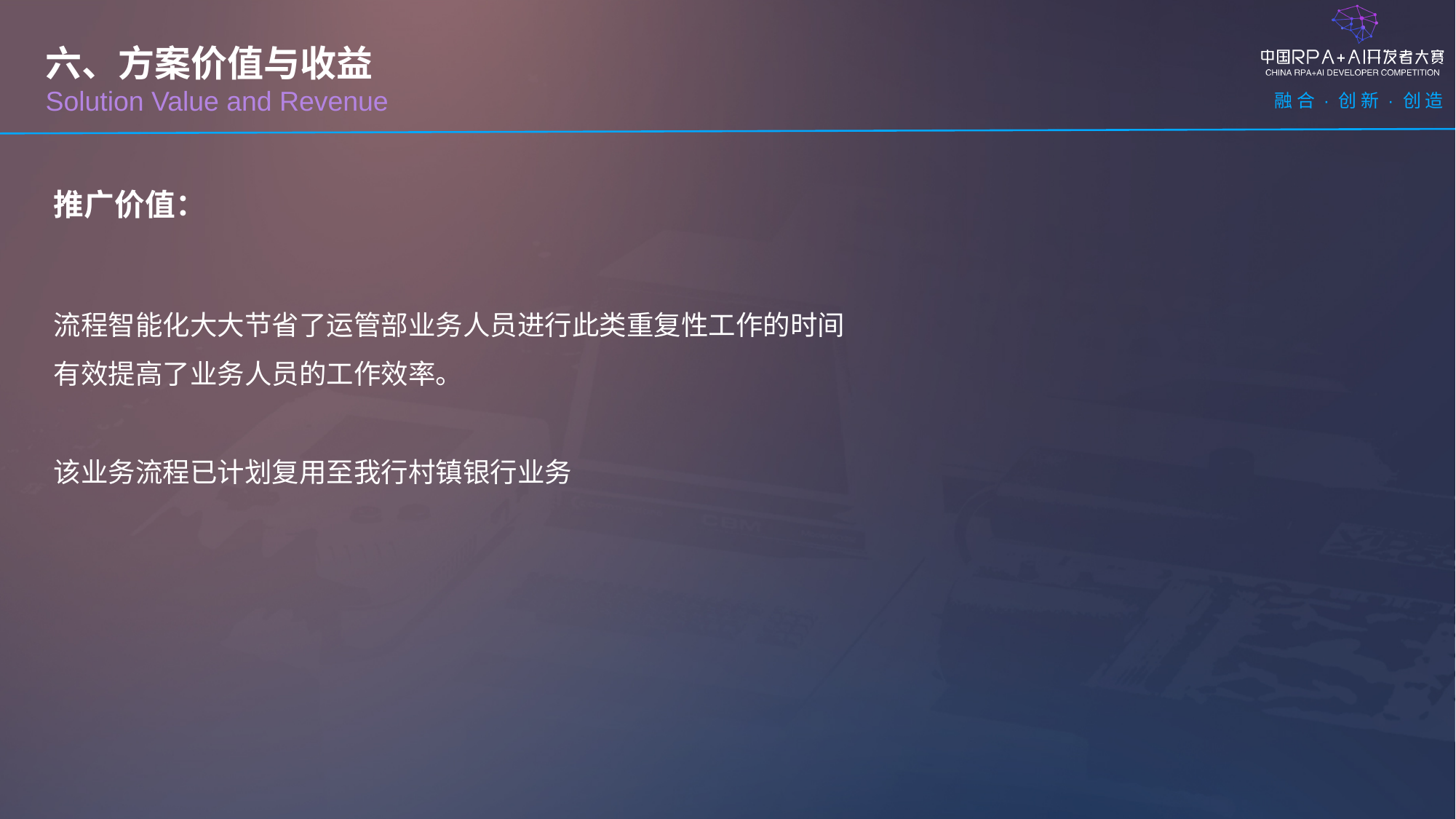

六、方案价值与收益
Solution Value and Revenue
推广价值：
流程智能化大大节省了运管部业务人员进行此类重复性工作的时间
有效提高了业务人员的工作效率。

该业务流程已计划复用至我行村镇银行业务